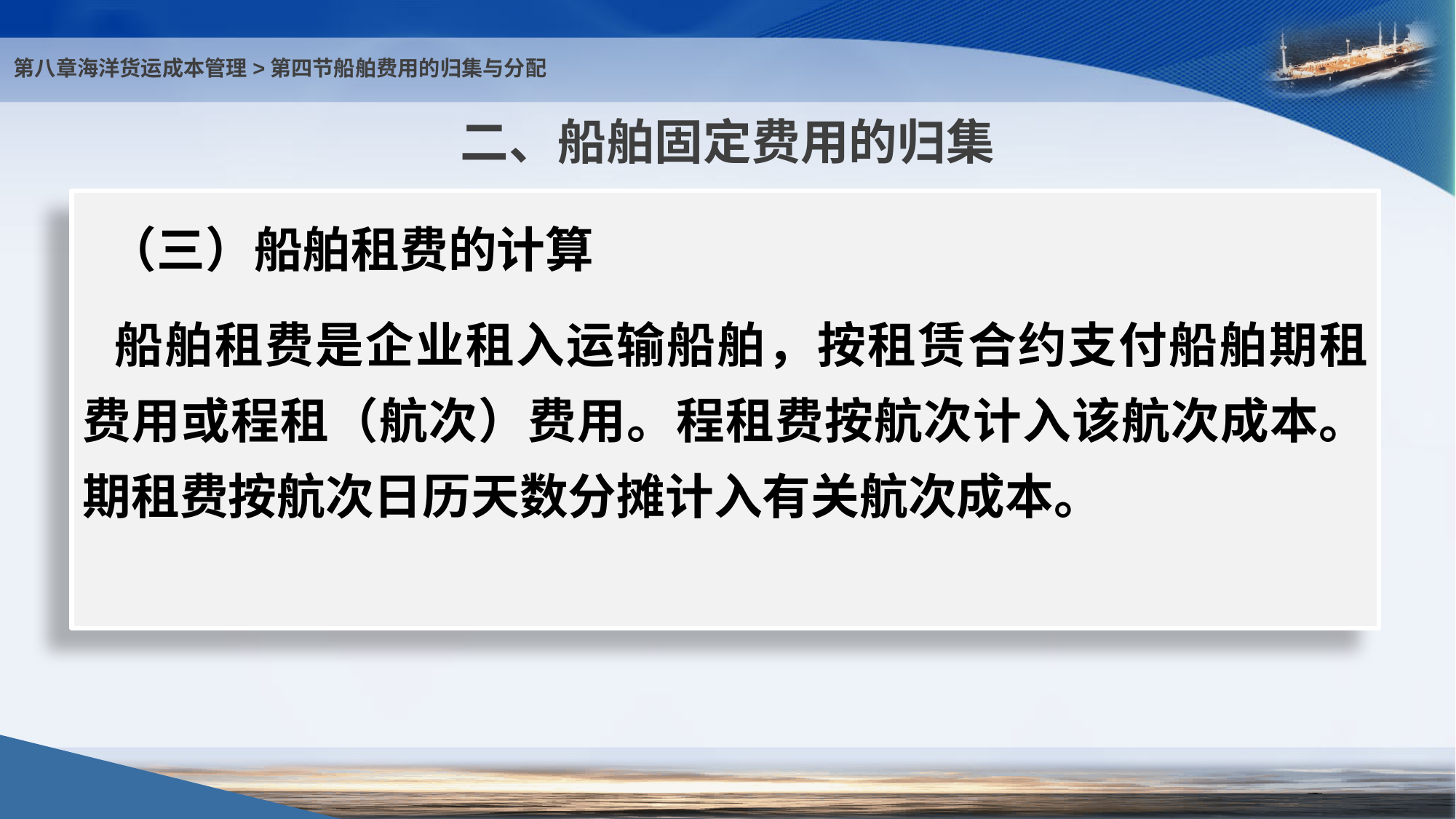

第八章海洋货运成本管理>第四节船舶费用的归集与分配
# 二、船舶固定费用的归集
（三）船舶租费的计算
船舶租费是企业租入运输船舶，按租赁合约支付船舶期租费用或程租（航次）费用。程租费按航次计入该航次成本。期租费按航次日历天数分摊计入有关航次成本。